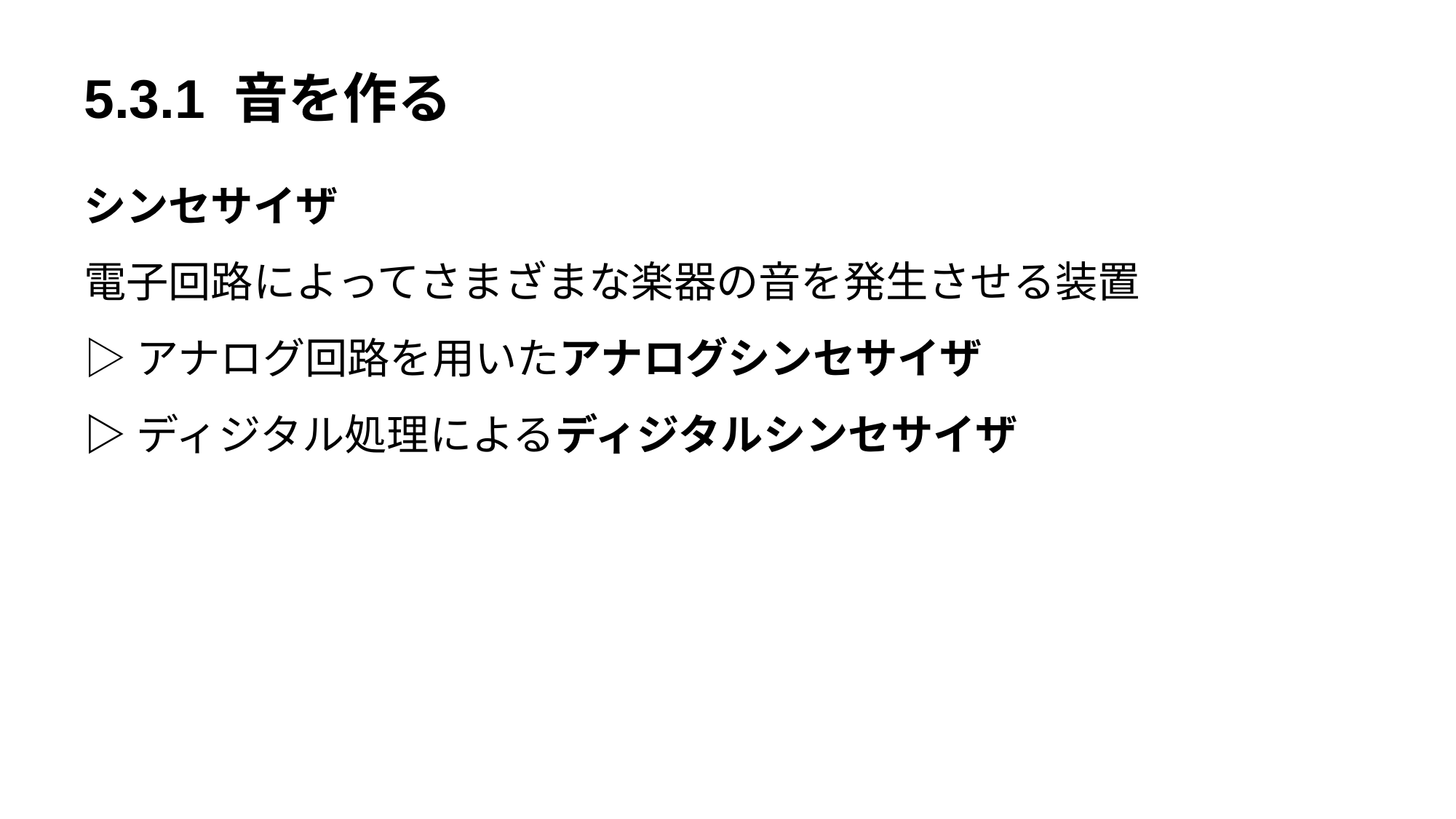

# 5.3.1 音を作る
シンセサイザ
電子回路によってさまざまな楽器の音を発生させる装置
▷アナログ回路を用いたアナログシンセサイザ
▷ディジタル処理によるディジタルシンセサイザ